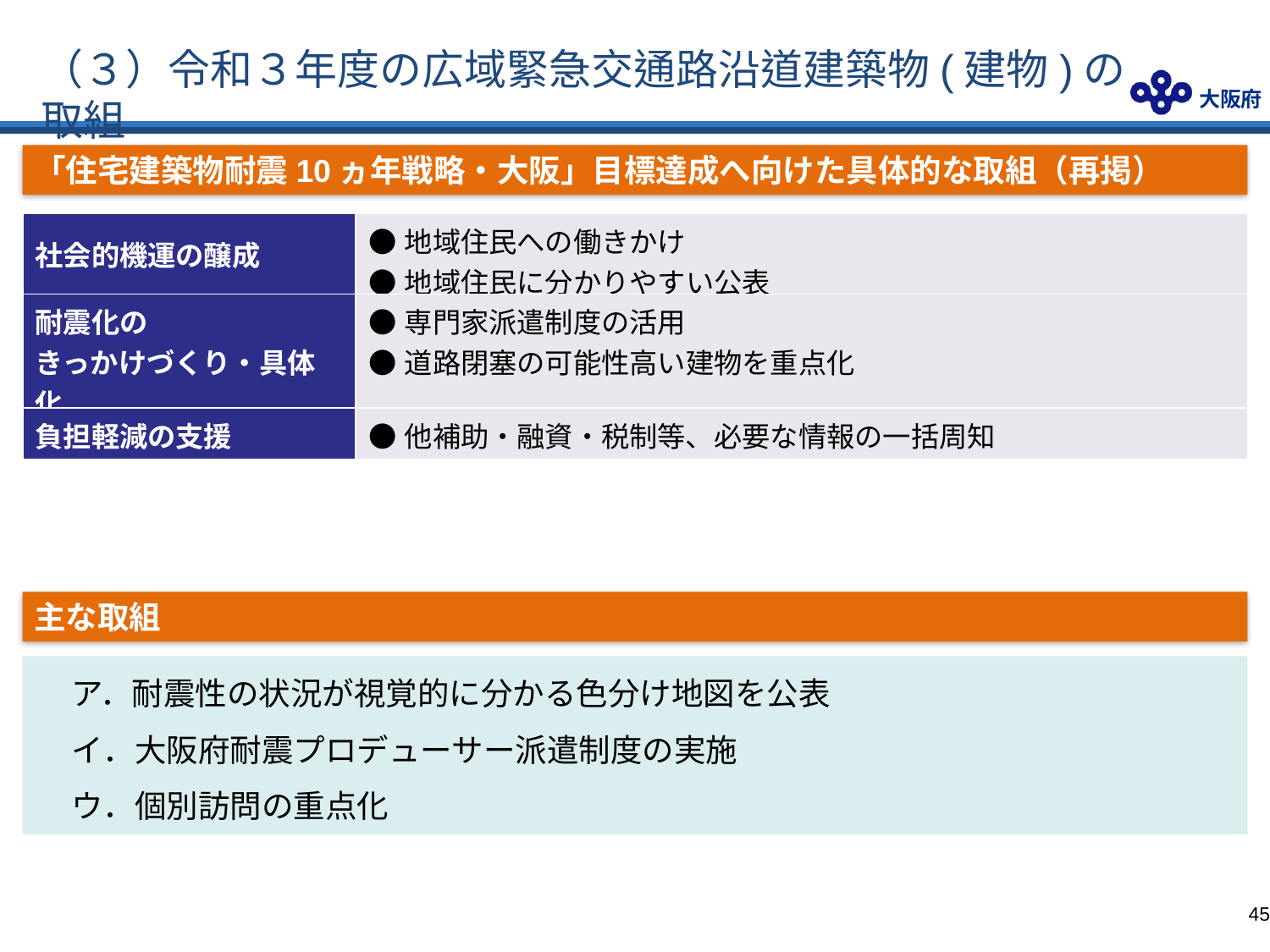

# （３）令和３年度の広域緊急交通路沿道建築物(建物)の取組
「住宅建築物耐震10ヵ年戦略・大阪」目標達成へ向けた具体的な取組（再掲）
| 社会的機運の醸成 | ●地域住民への働きかけ ●地域住民に分かりやすい公表 |
| --- | --- |
| 耐震化の きっかけづくり・具体化 | ●専門家派遣制度の活用 ●道路閉塞の可能性高い建物を重点化 |
| 負担軽減の支援 | ●他補助・融資・税制等、必要な情報の一括周知 |
主な取組
ア．耐震性の状況が視覚的に分かる色分け地図を公表
イ．大阪府耐震プロデューサー派遣制度の実施
ウ．個別訪問の重点化
45